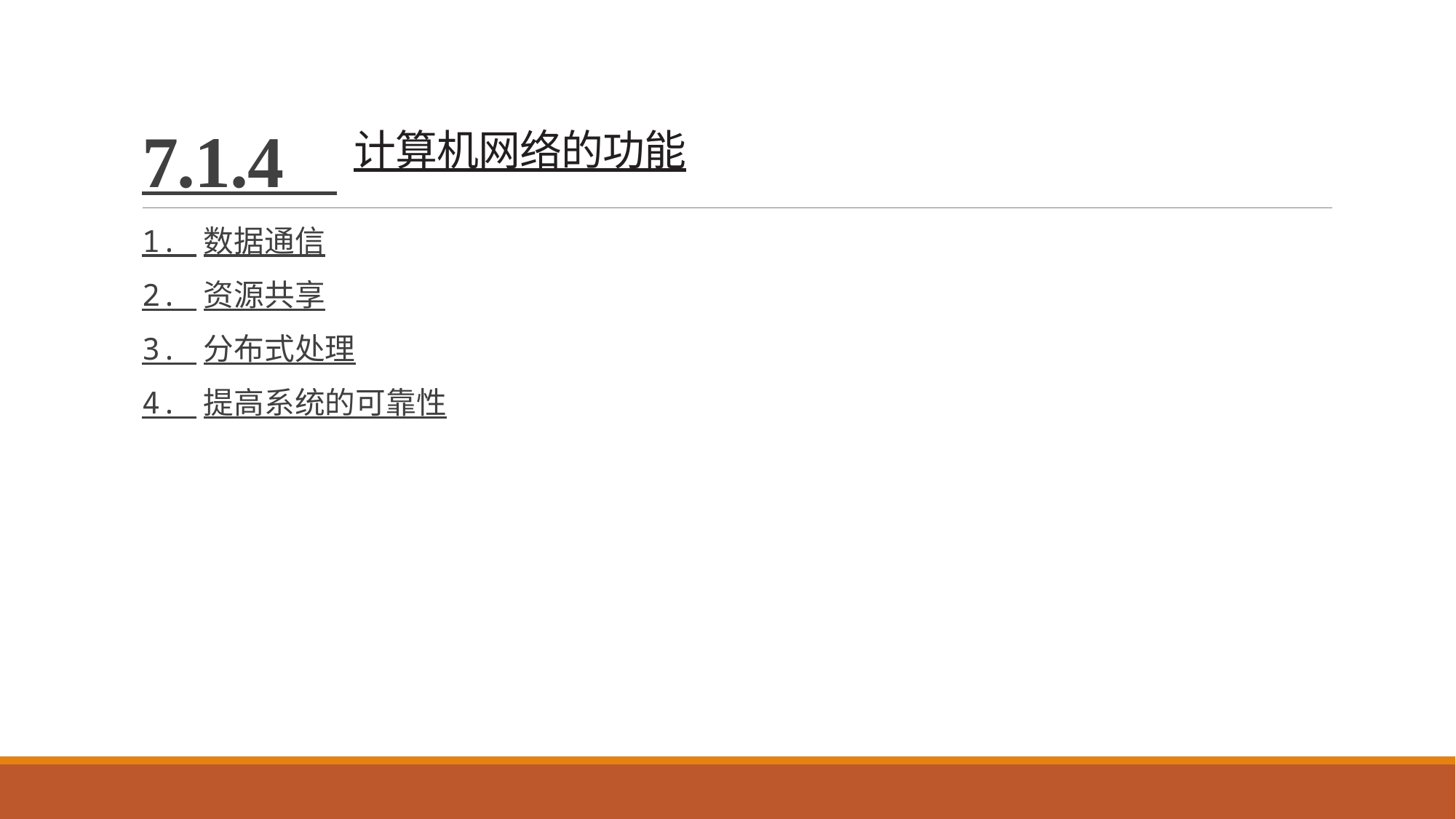

# 7.1.4   计算机网络的功能
1. 数据通信
2. 资源共享
3. 分布式处理
4. 提高系统的可靠性